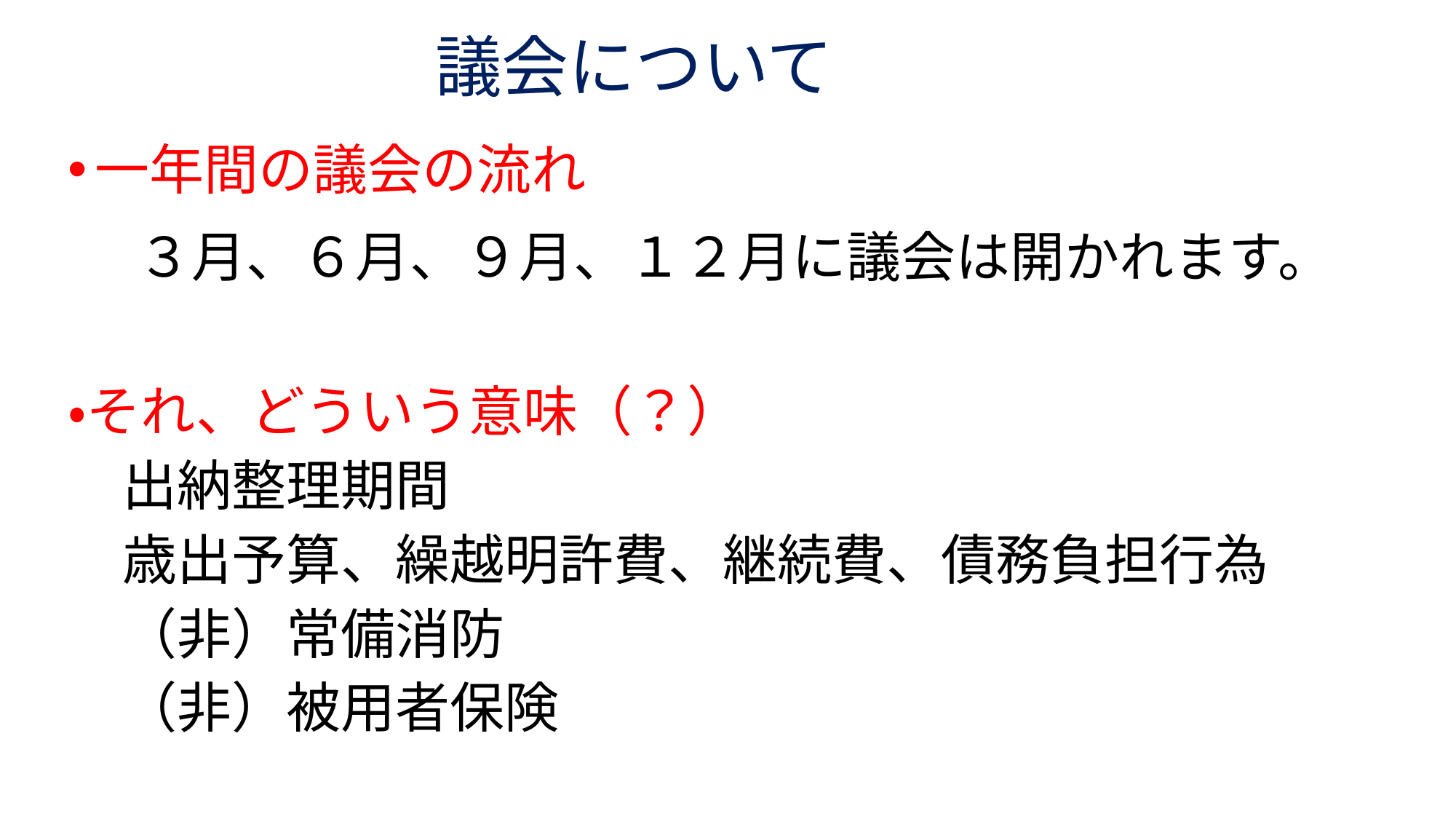

# 議会について
一年間の議会の流れ
　３月、６月、９月、１２月に議会は開かれます。

・それ、どういう意味（？）
　出納整理期間
　歳出予算、繰越明許費、継続費、債務負担行為
　（非）常備消防
　（非）被用者保険